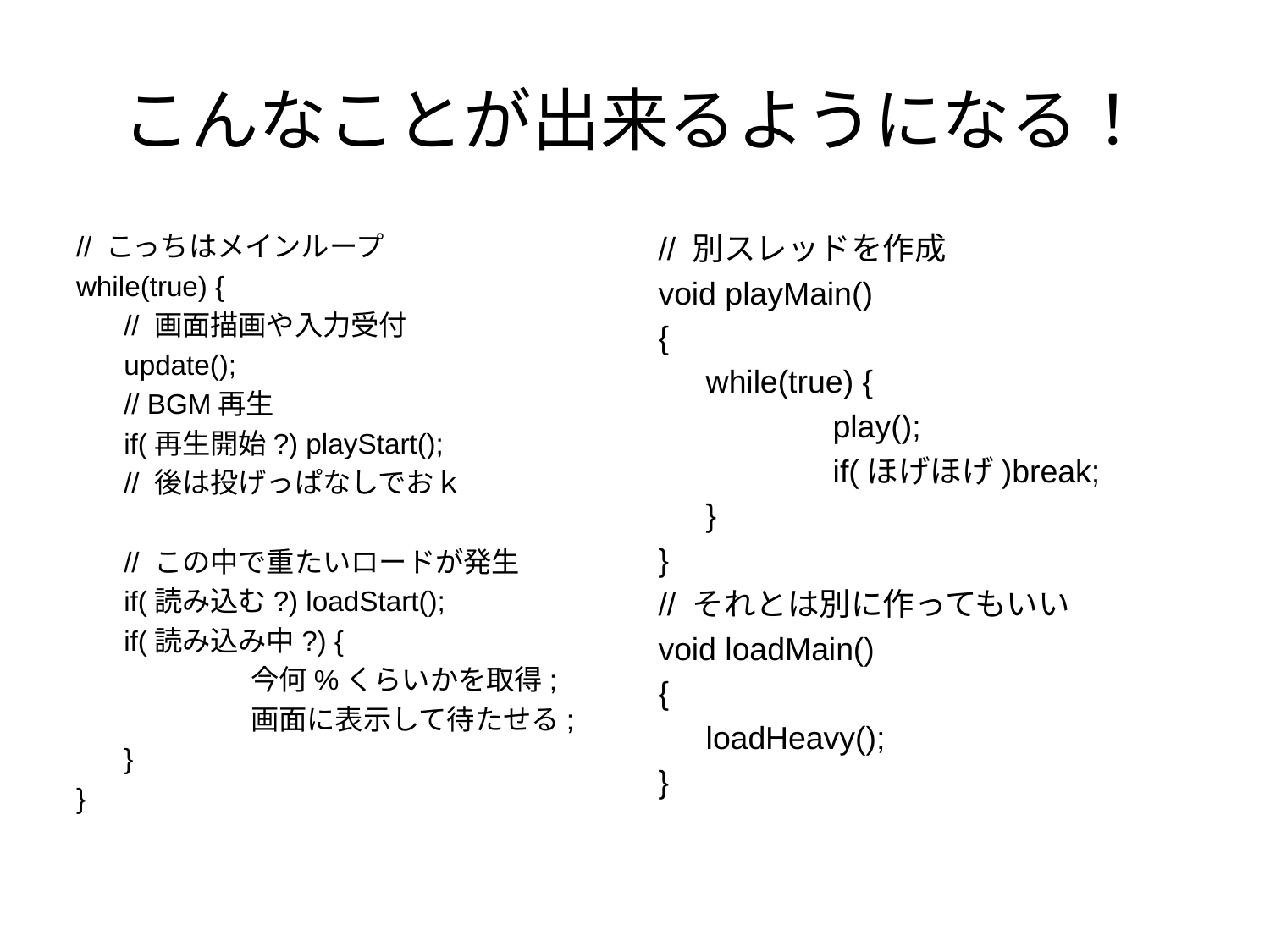

# こんなことが出来るようになる！
// こっちはメインループ
while(true) {
	// 画面描画や入力受付
	update();
	// BGM再生
	if(再生開始?) playStart();
	// 後は投げっぱなしでおｋ

	// この中で重たいロードが発生
	if(読み込む?) loadStart();
	if(読み込み中?) {
		今何%くらいかを取得;
		画面に表示して待たせる;
	}
}
// 別スレッドを作成
void playMain()
{
	while(true) {
		play();
		if(ほげほげ)break;
	}
}
// それとは別に作ってもいい
void loadMain()
{
	loadHeavy();
}